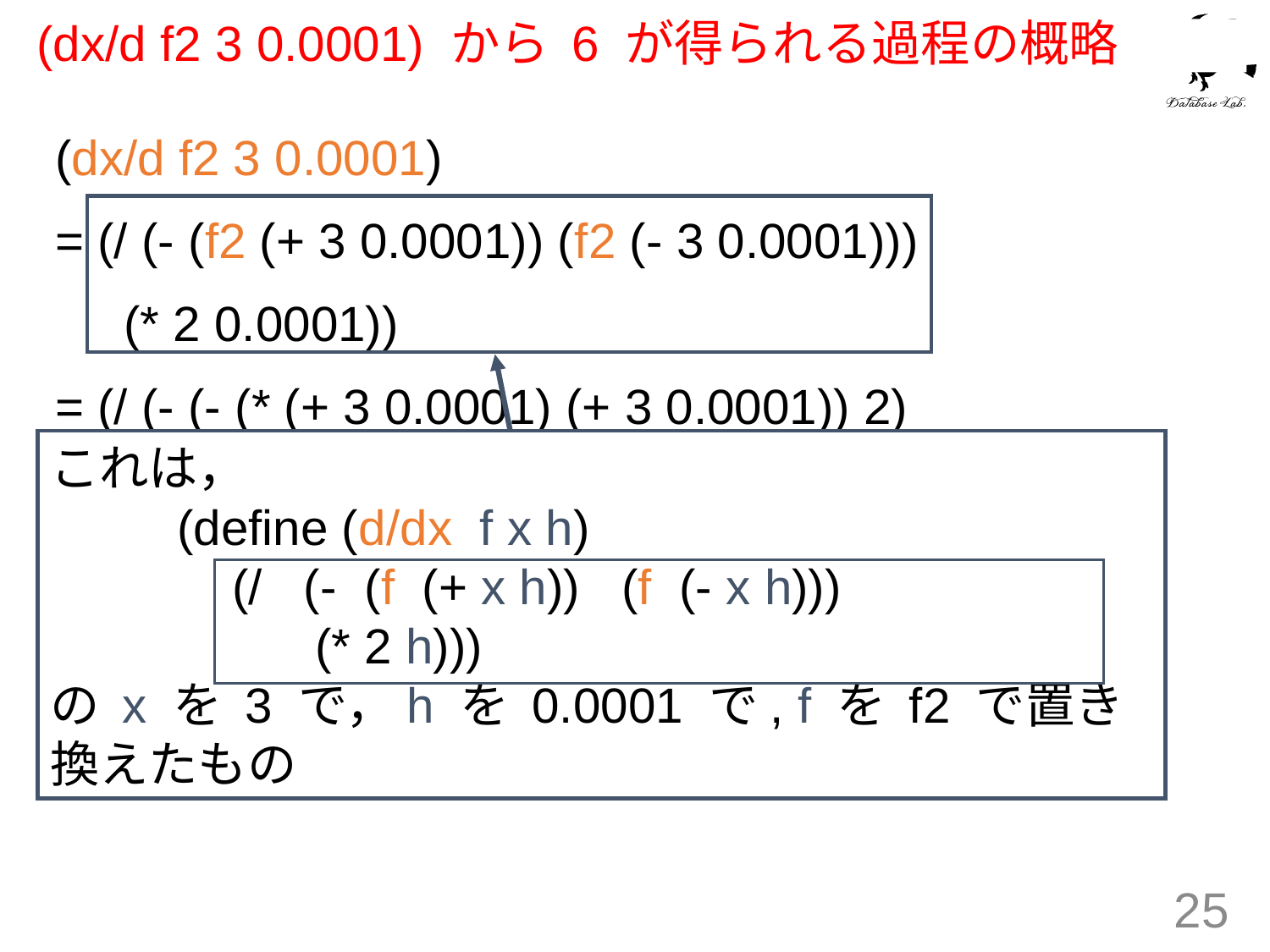

# (dx/d f2 3 0.0001) から 6 が得られる過程の概略
(dx/d f2 3 0.0001)
= (/ (- (f2 (+ 3 0.0001)) (f2 (- 3 0.0001)))
     (* 2 0.0001))
= (/ (- (- (* (+ 3 0.0001) (+ 3 0.0001)) 2)
          (- (* (- 3 0.0001) (- 3 0.0001)) 2)
       (* 2 0.0001)))
= …
= 6

これは，
	(define (d/dx  f x h)
	    (/   (-  (f  (+ x h))   (f  (- x h)))
	          (* 2 h)))
の x を 3 で，h を 0.0001 で, f を f2 で置き換えたもの

25